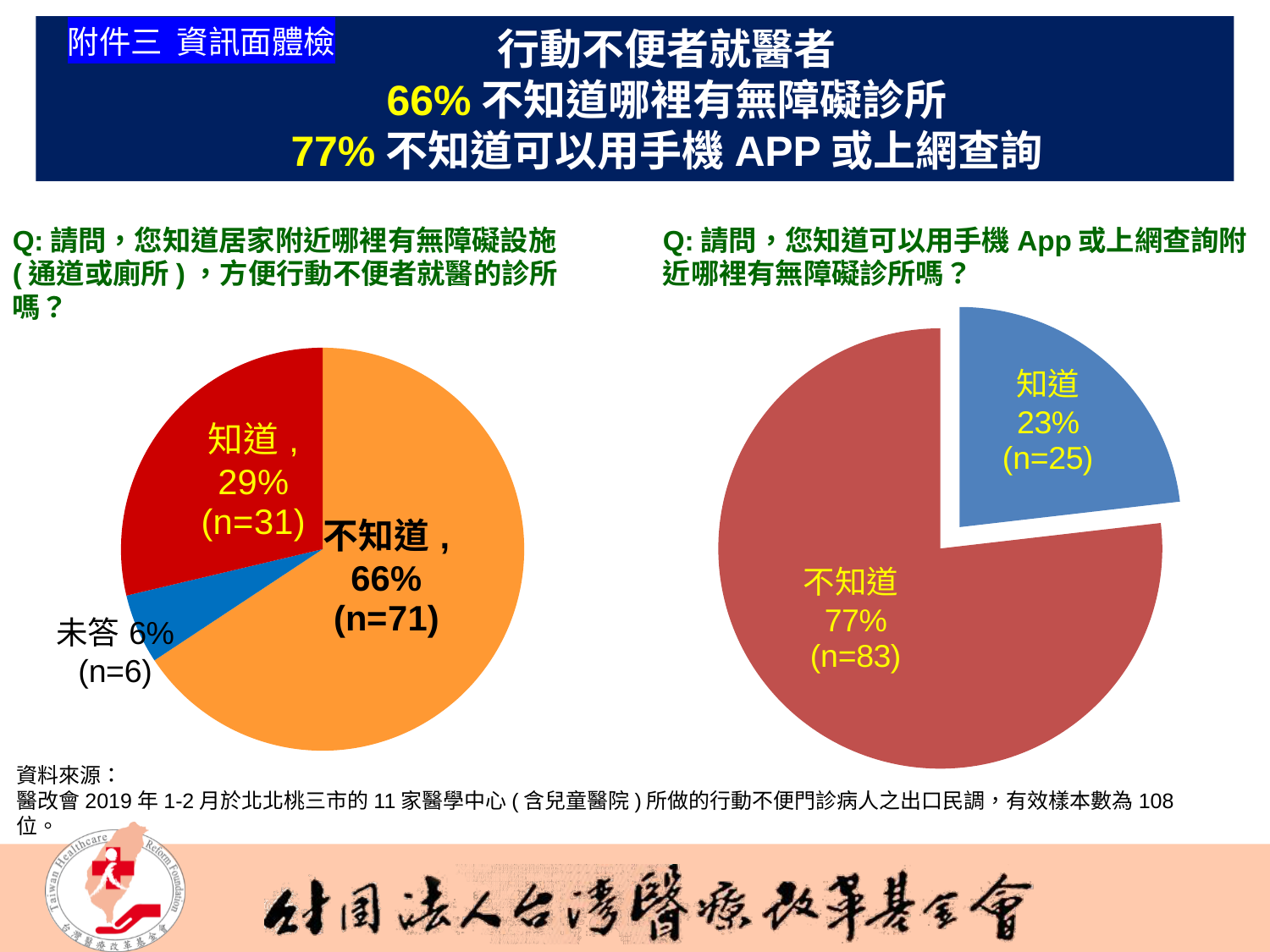

行動不便者就醫者
66%不知道哪裡有無障礙診所
77%不知道可以用手機APP或上網查詢
附件三  資訊面體檢
Q:請問，您知道居家附近哪裡有無障礙設施(通道或廁所)，方便行動不便者就醫的診所嗎？
Q:請問，您知道可以用手機App或上網查詢附近哪裡有無障礙診所嗎？

### Chart

| Category |  2 |
|---|---|
| 不知道 | 0.657 |
| 未答 | 0.056 |
| 知道 | 0.287 |

### Chart

| Category |  2 |
|---|---|
| 知道 | 25.0 |
| 不知道 | 83.0 |
資料來源：
醫改會2019年1-2月於北北桃三市的11家醫學中心(含兒童醫院)所做的行動不便門診病人之出口民調，有效樣本數為108位。